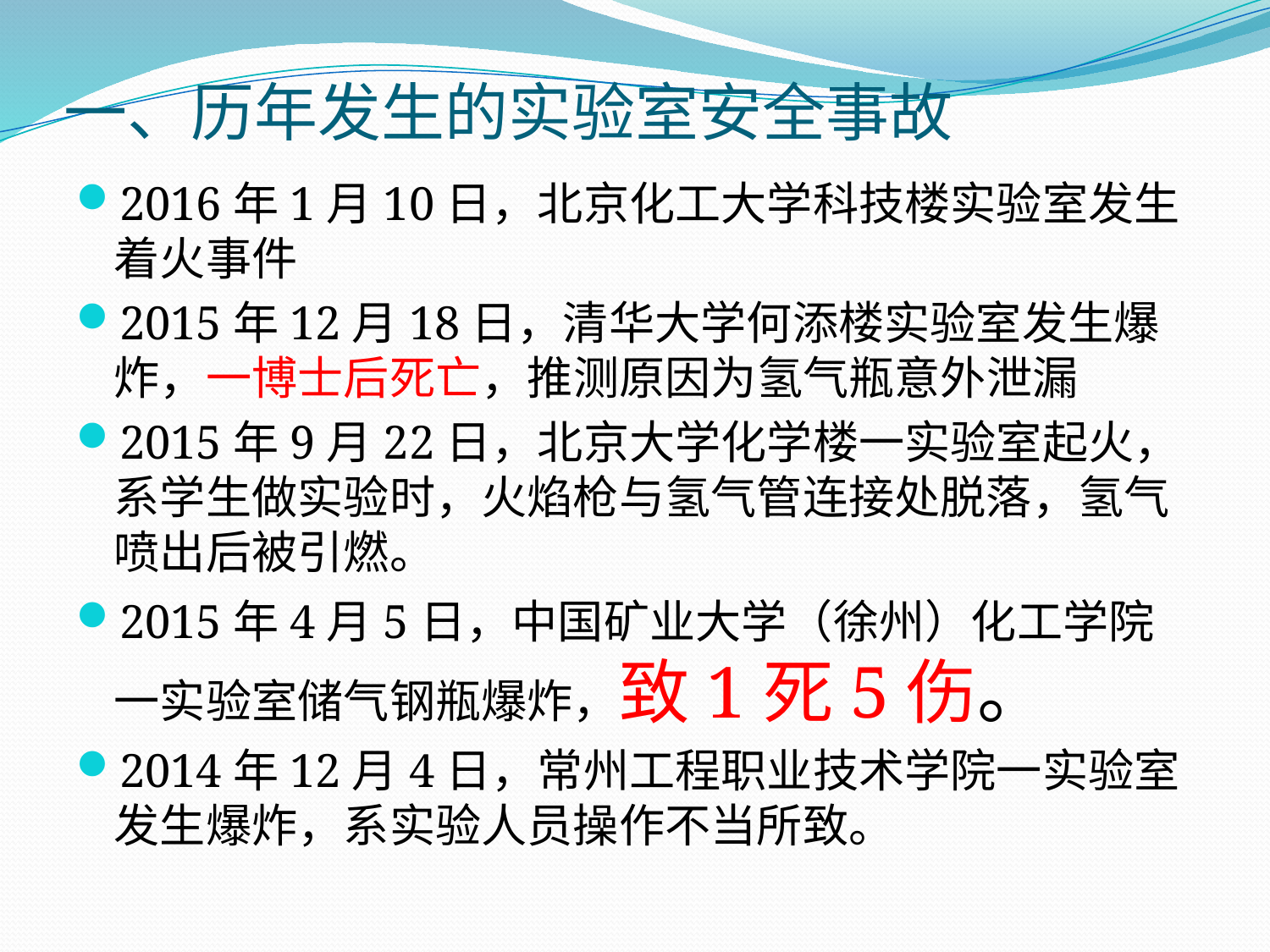

# 一、历年发生的实验室安全事故
2016年1月10日，北京化工大学科技楼实验室发生着火事件
2015年12月18日，清华大学何添楼实验室发生爆炸，一博士后死亡，推测原因为氢气瓶意外泄漏
2015年9月22日，北京大学化学楼一实验室起火，系学生做实验时，火焰枪与氢气管连接处脱落，氢气喷出后被引燃。
2015年4月5日，中国矿业大学（徐州）化工学院一实验室储气钢瓶爆炸，致1死5伤。
2014年12月4日，常州工程职业技术学院一实验室发生爆炸，系实验人员操作不当所致。